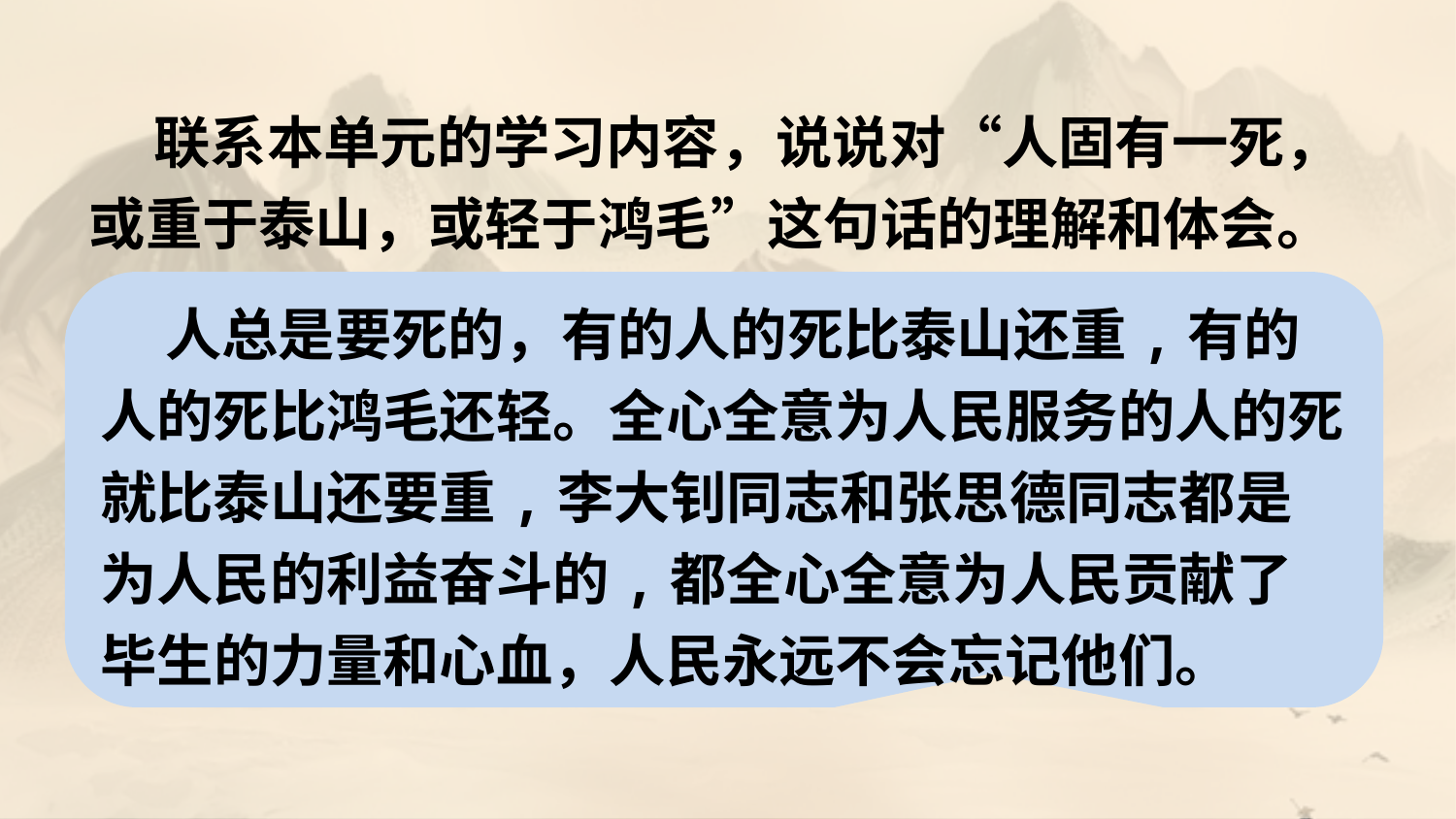

联系本单元的学习内容，说说对“人固有一死，或重于泰山，或轻于鸿毛”这句话的理解和体会。
    人总是要死的，有的人的死比泰山还重,有的人的死比鸿毛还轻。全心全意为人民服务的人的死就比泰山还要重,李大钊同志和张思德同志都是为人民的利益奋斗的,都全心全意为人民贡献了毕生的力量和心血，人民永远不会忘记他们。